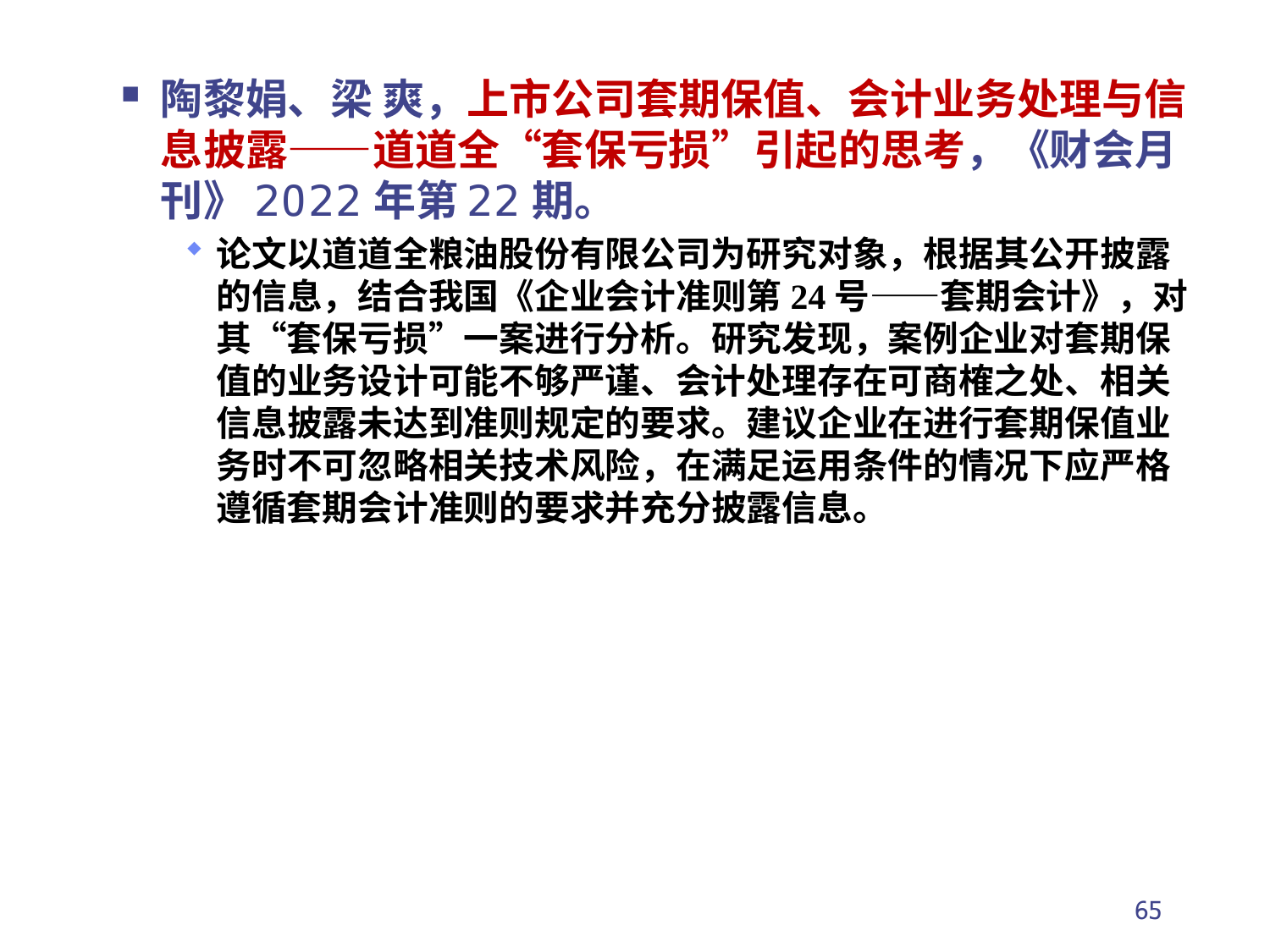

陶黎娟、梁 爽，上市公司套期保值、会计业务处理与信息披露——道道全“套保亏损”引起的思考，《财会月刊》2022年第22期。
论文以道道全粮油股份有限公司为研究对象，根据其公开披露的信息，结合我国《企业会计准则第24号——套期会计》，对其“套保亏损”一案进行分析。研究发现，案例企业对套期保值的业务设计可能不够严谨、会计处理存在可商榷之处、相关信息披露未达到准则规定的要求。建议企业在进行套期保值业务时不可忽略相关技术风险，在满足运用条件的情况下应严格遵循套期会计准则的要求并充分披露信息。
65